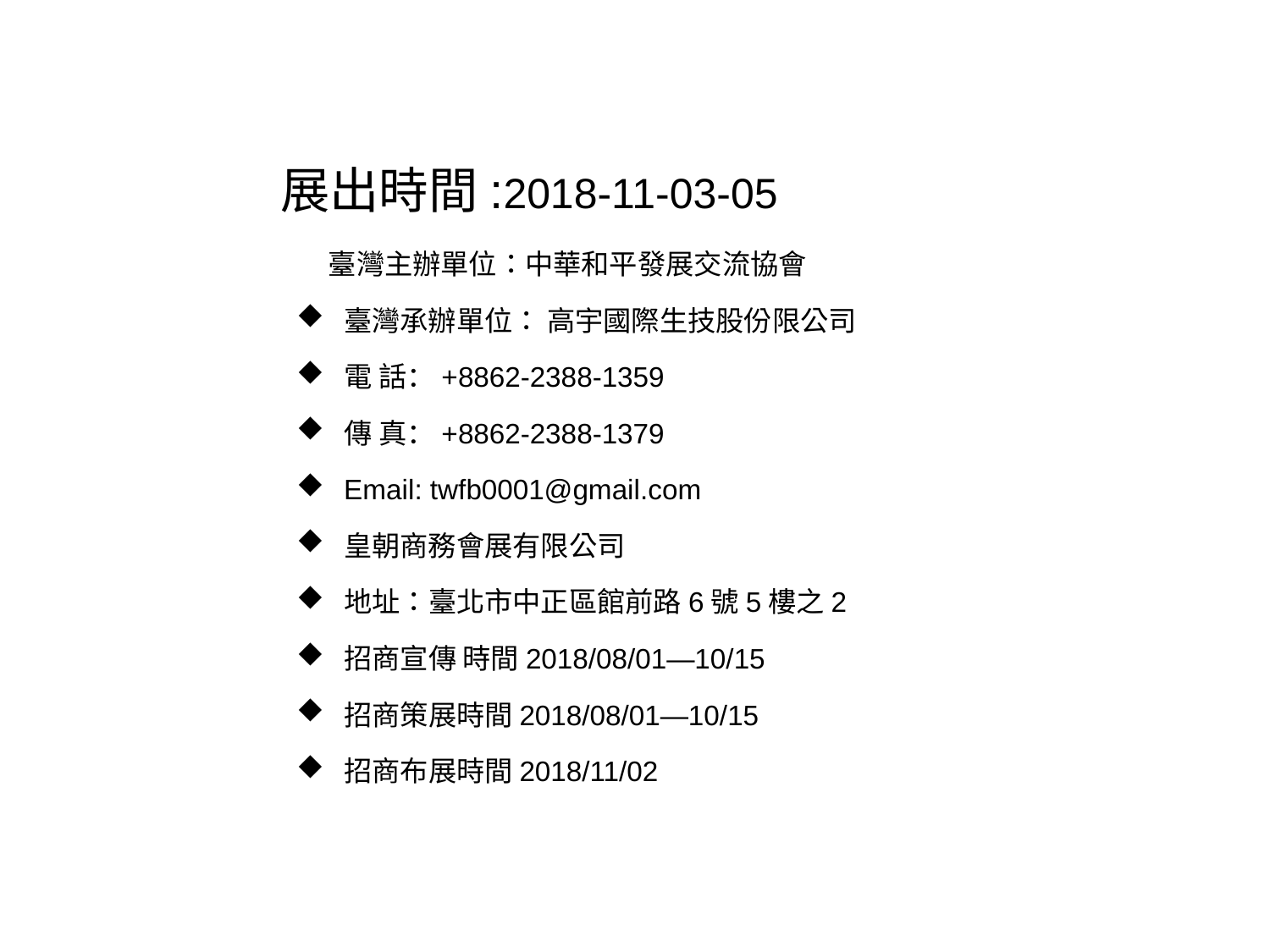

# 展出時間:2018-11-03-05
    臺灣主辦單位：中華和平發展交流協會
臺灣承辦單位： 高宇國際生技股份限公司
電 話：+8862-2388-1359
傳 真：+8862-2388-1379
Email: twfb0001@gmail.com
皇朝商務會展有限公司
地址：臺北市中正區館前路6號5樓之2
招商宣傳 時間2018/08/01—10/15
招商策展時間2018/08/01—10/15
招商布展時間2018/11/02